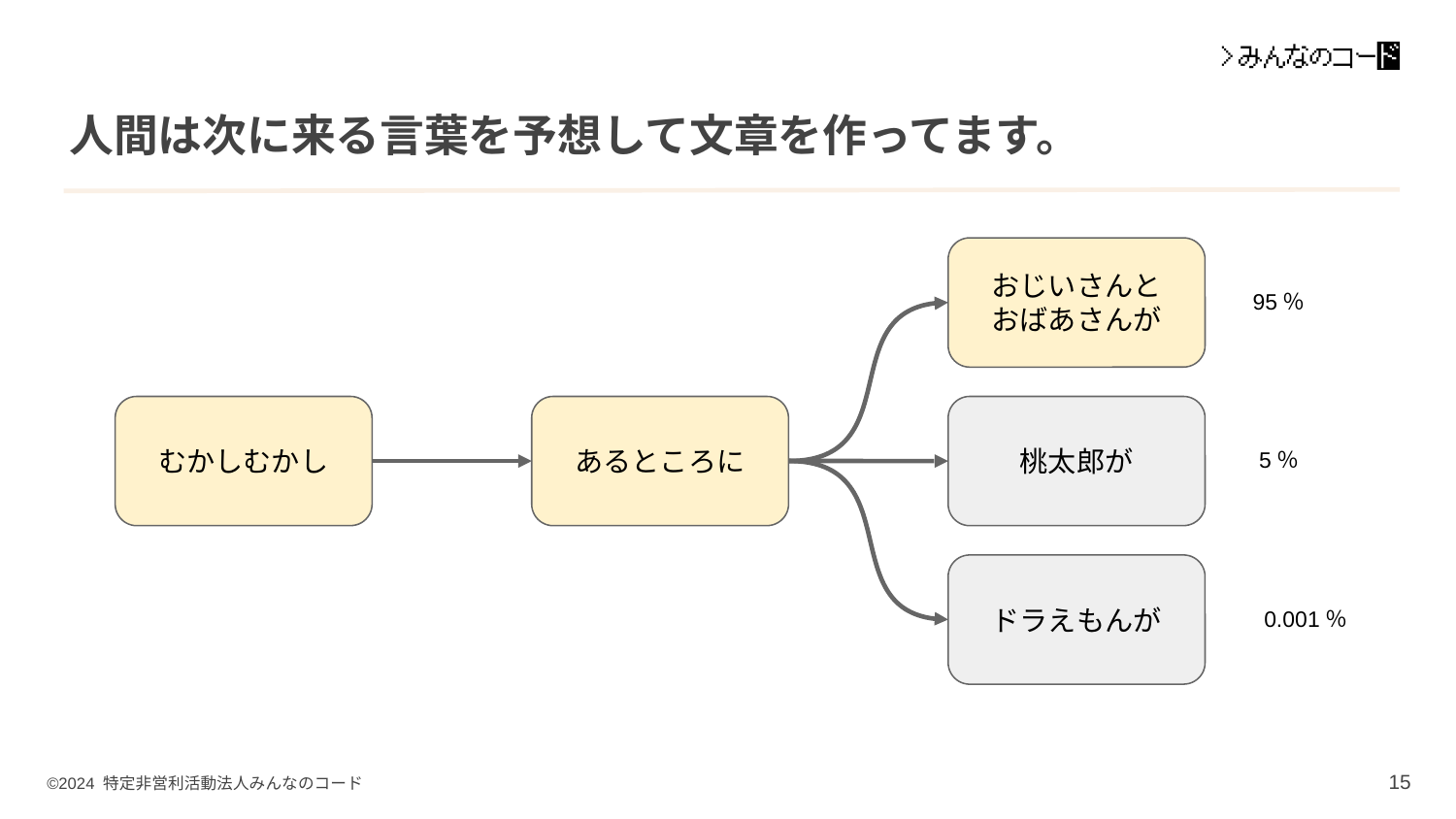

# 人間は次に来る言葉を予想して文章を作ってます。
おじいさんと
おばあさんが
95％
むかしむかし
あるところに
桃太郎が
5％
ドラえもんが
0.001％